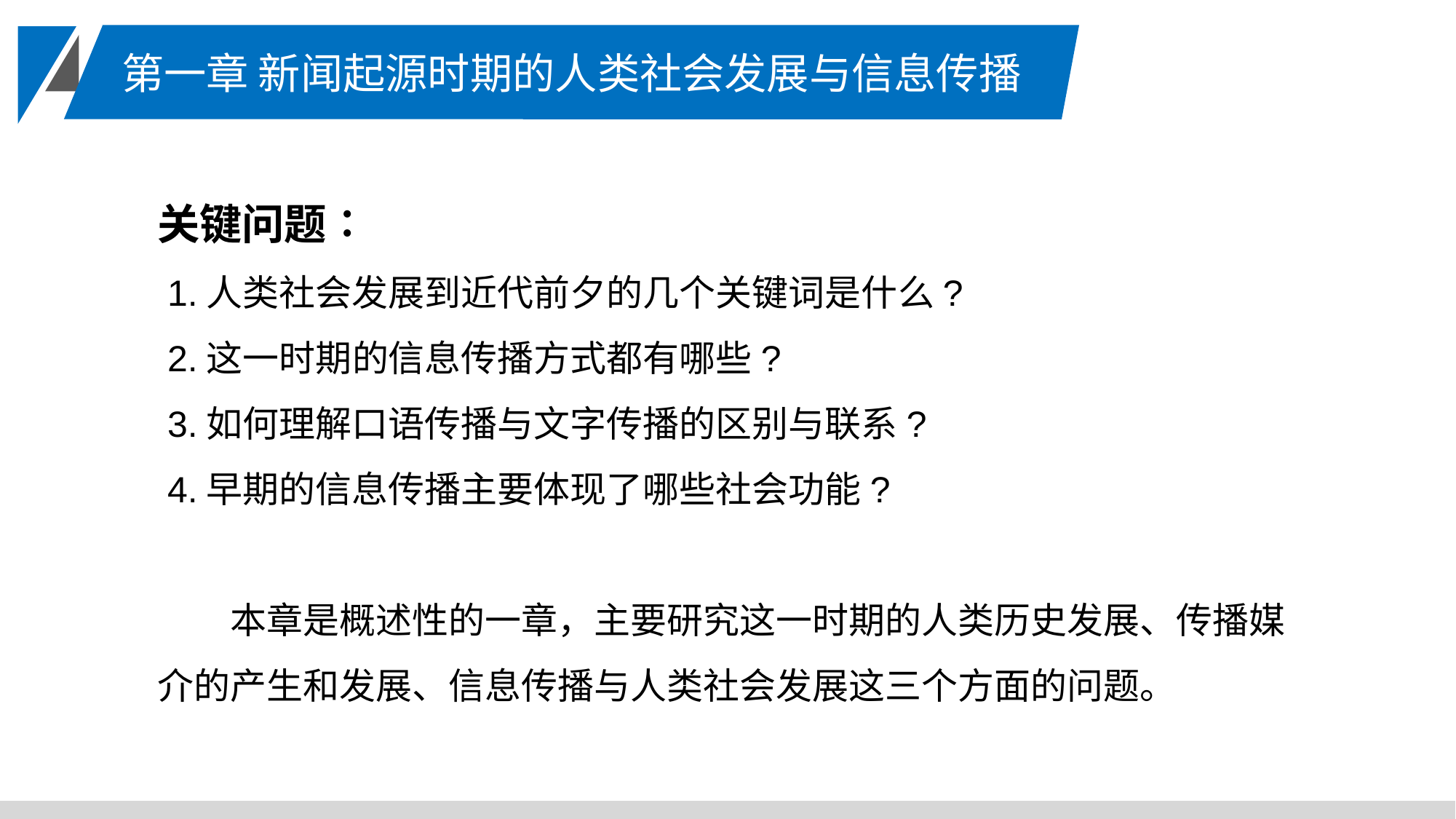

第一章 新闻起源时期的人类社会发展与信息传播
关键问题∶
 1.人类社会发展到近代前夕的几个关键词是什么?
 2.这一时期的信息传播方式都有哪些?
 3.如何理解口语传播与文字传播的区别与联系?
 4.早期的信息传播主要体现了哪些社会功能?

本章是概述性的一章，主要研究这一时期的人类历史发展、传播媒介的产生和发展、信息传播与人类社会发展这三个方面的问题。